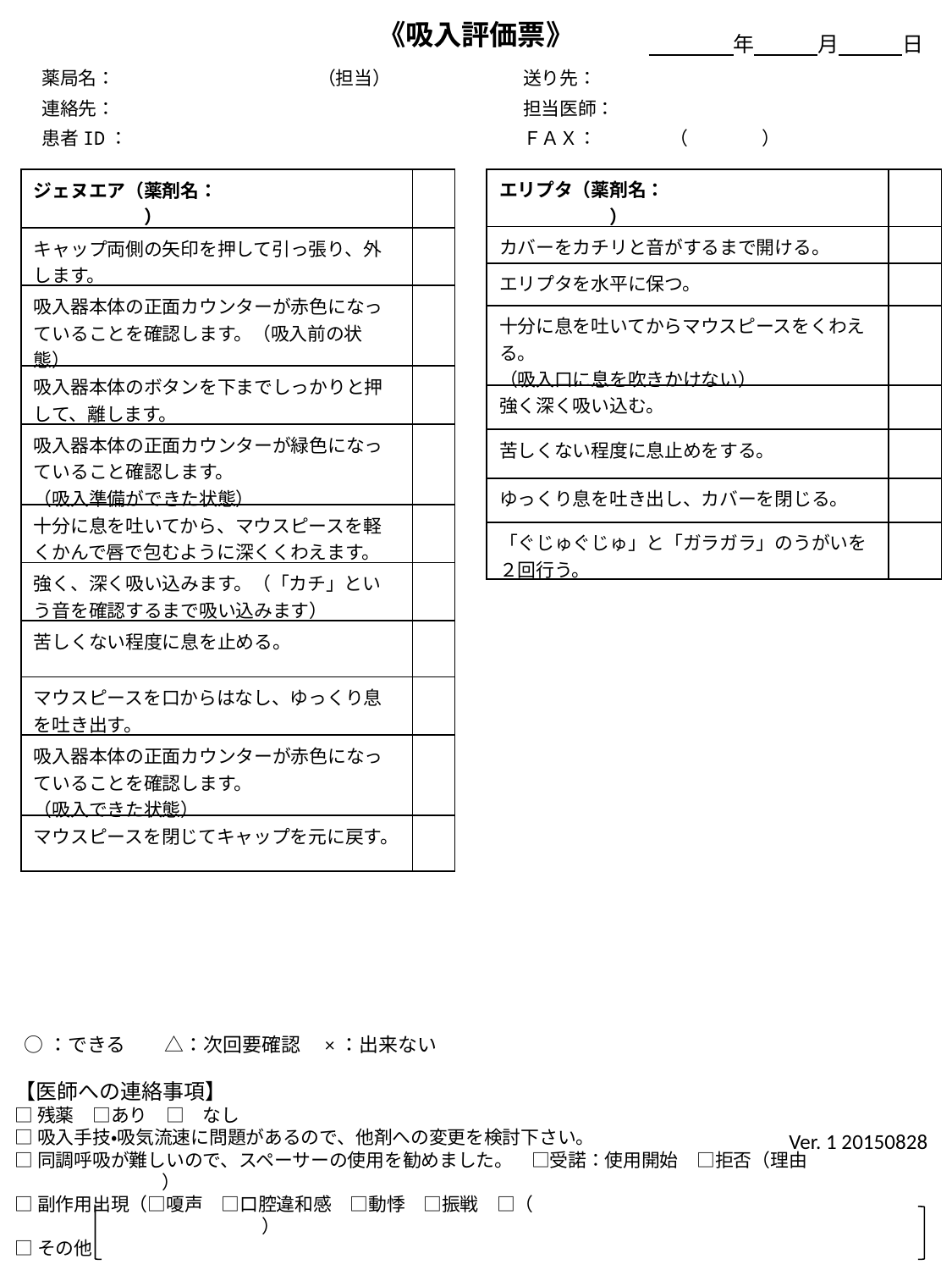

《吸入評価票》
　　　　年　　　月　　　日
薬局名：　　　　　　　　　　　（担当）
連絡先：
患者ID：
送り先：
担当医師：
ＦＡＸ：　　　　（　　　　）
| ジェヌエア（薬剤名：　　　　　　　　　　　　　　　） |  |
| --- | --- |
| キャップ両側の矢印を押して引っ張り、外します。 |  |
| 吸入器本体の正面カウンターが赤色になっていることを確認します。（吸入前の状態） |  |
| 吸入器本体のボタンを下までしっかりと押して、離します。 |  |
| 吸入器本体の正面カウンターが緑色になっていること確認します。　 （吸入準備ができた状態） |  |
| 十分に息を吐いてから、マウスピースを軽くかんで唇で包むように深くくわえます。 |  |
| 強く、深く吸い込みます。（「カチ」という音を確認するまで吸い込みます） |  |
| 苦しくない程度に息を止める。 |  |
| マウスピースを口からはなし、ゆっくり息を吐き出す。 |  |
| 吸入器本体の正面カウンターが赤色になっていることを確認します。 （吸入できた状態） |  |
| マウスピースを閉じてキャップを元に戻す。 |  |
| エリプタ（薬剤名：　　　　　　　　　　　　　　　　　） |  |
| --- | --- |
| カバーをカチリと音がするまで開ける。 |  |
| エリプタを水平に保つ。 |  |
| 十分に息を吐いてからマウスピースをくわえる。 （吸入口に息を吹きかけない） |  |
| 強く深く吸い込む。 |  |
| 苦しくない程度に息止めをする。 |  |
| ゆっくり息を吐き出し、カバーを閉じる。 |  |
| 「ぐじゅぐじゅ」と「ガラガラ」のうがいを２回行う。 |  |
○：できる　　△：次回要確認　×：出来ない
【医師への連絡事項】
□残薬　□あり　□　なし
□吸入手技・吸気流速に問題があるので、他剤への変更を検討下さい。
□同調呼吸が難しいので、スペーサーの使用を勧めました。　□受諾：使用開始　□拒否（理由　　　　　　　　　　　　　　　）
□副作用出現（□嗄声　□口腔違和感　□動悸　□振戦　□（　　　　　　　　　　　　　　　　　　　　　　　　　　　　　　　　　　　  ）
□その他
Ver. 1 20150828